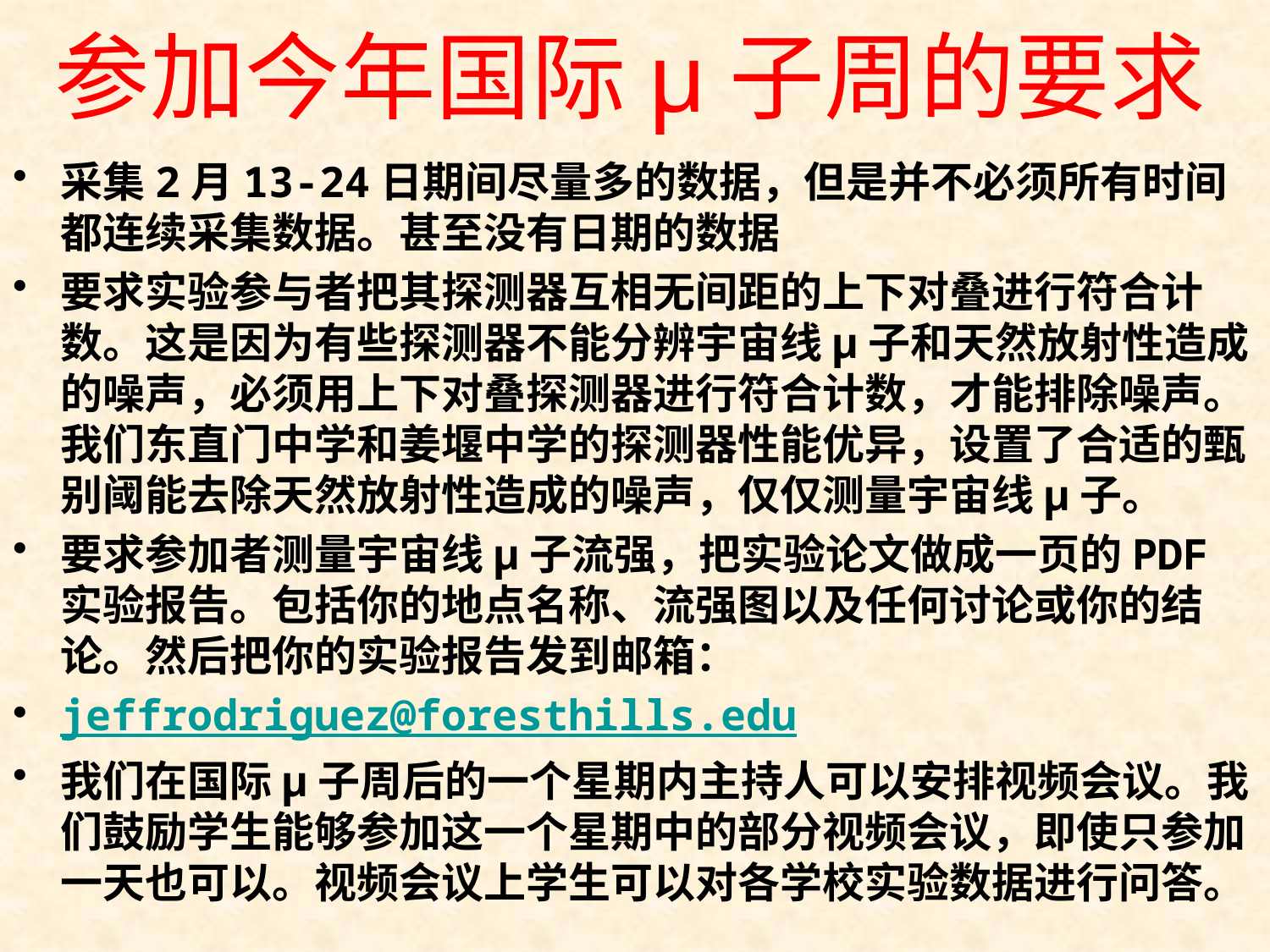

# 参加今年国际μ子周的要求
采集2月13-24日期间尽量多的数据，但是并不必须所有时间都连续采集数据。甚至没有日期的数据
要求实验参与者把其探测器互相无间距的上下对叠进行符合计数。这是因为有些探测器不能分辨宇宙线μ子和天然放射性造成的噪声，必须用上下对叠探测器进行符合计数，才能排除噪声。我们东直门中学和姜堰中学的探测器性能优异，设置了合适的甄别阈能去除天然放射性造成的噪声，仅仅测量宇宙线μ子。
要求参加者测量宇宙线μ子流强，把实验论文做成一页的PDF实验报告。包括你的地点名称、流强图以及任何讨论或你的结论。然后把你的实验报告发到邮箱：
jeffrodriguez@foresthills.edu
我们在国际μ子周后的一个星期内主持人可以安排视频会议。我们鼓励学生能够参加这一个星期中的部分视频会议，即使只参加一天也可以。视频会议上学生可以对各学校实验数据进行问答。